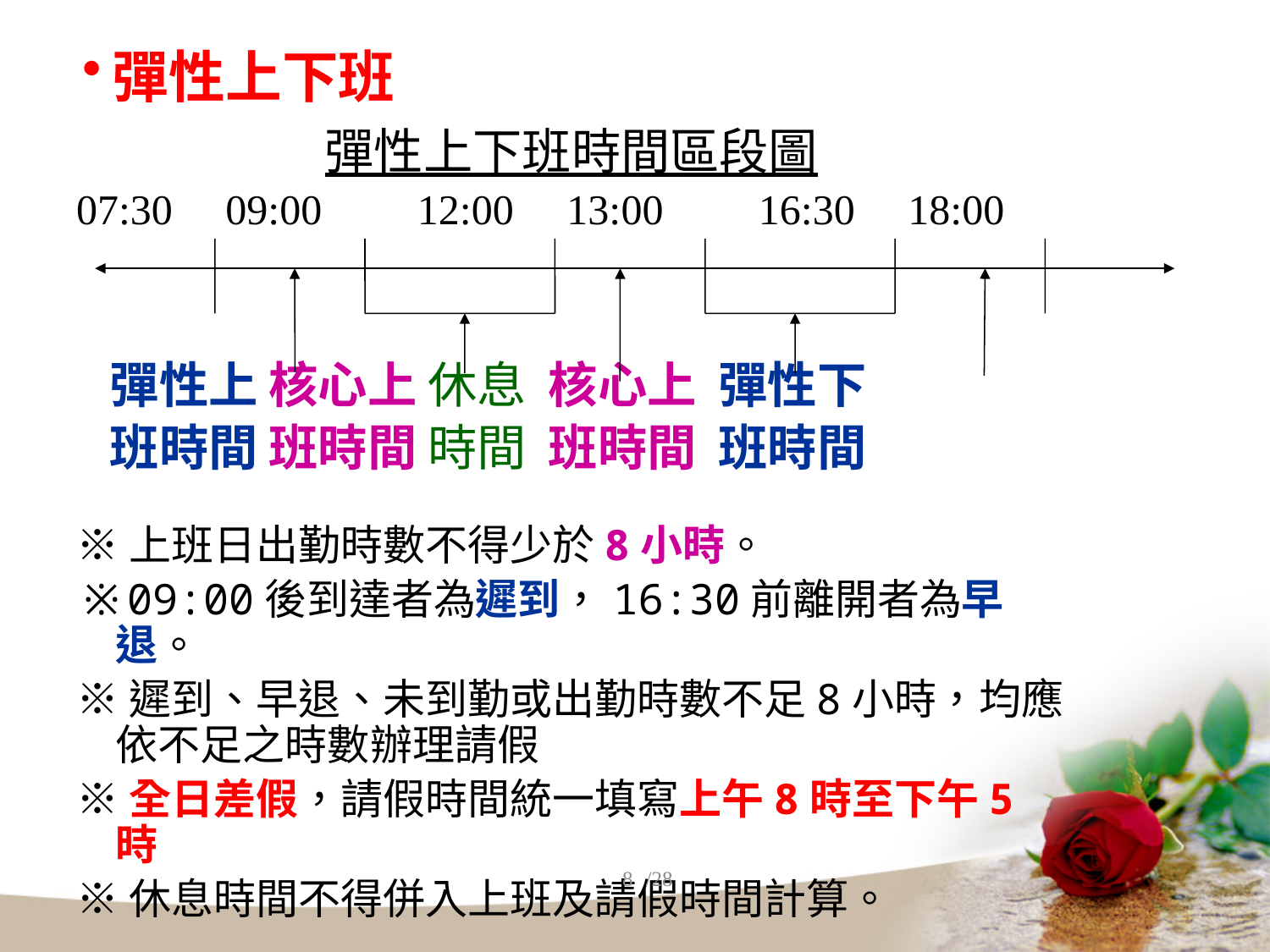

彈性上下班
彈性上下班時間區段圖
07:30     09:00         12:00     13:00         16:30     18:00

  彈性上 核心上 休息  核心上  彈性下
  班時間 班時間 時間  班時間  班時間

※上班日出勤時數不得少於8小時。
※09:00後到達者為遲到，16:30前離開者為早退。
※遲到、早退、未到勤或出勤時數不足8小時，均應依不足之時數辦理請假
※全日差假，請假時間統一填寫上午8時至下午5時
※休息時間不得併入上班及請假時間計算。

8
/28